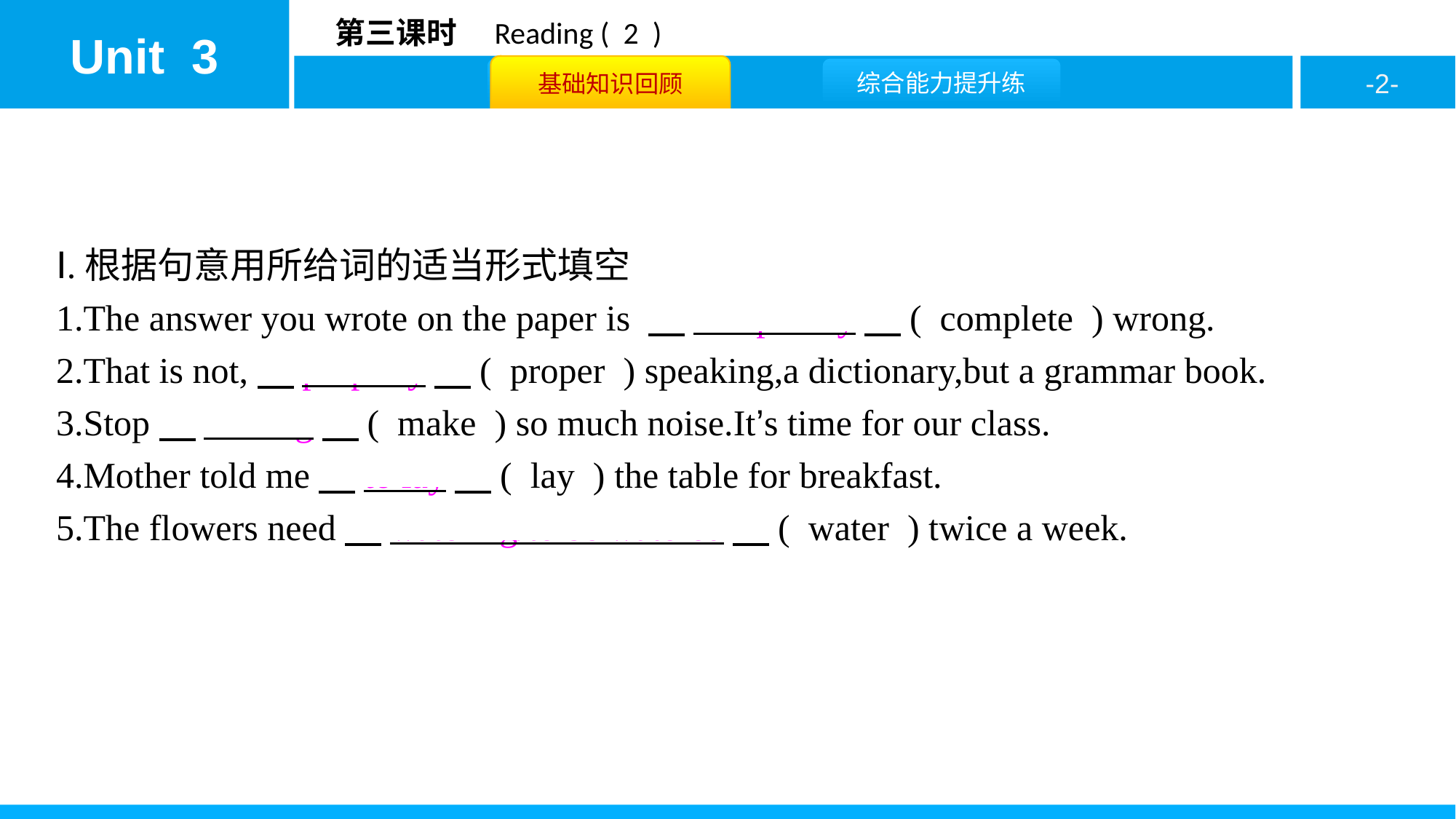

Ⅰ.根据句意用所给词的适当形式填空
1.The answer you wrote on the paper is 　completely　(  complete  ) wrong.
2.That is not,　properly　(  proper  ) speaking,a dictionary,but a grammar book.
3.Stop　making　(  make  ) so much noise.It’s time for our class.
4.Mother told me　to lay　(  lay  ) the table for breakfast.
5.The flowers need　watering/to be watered　(  water  ) twice a week.